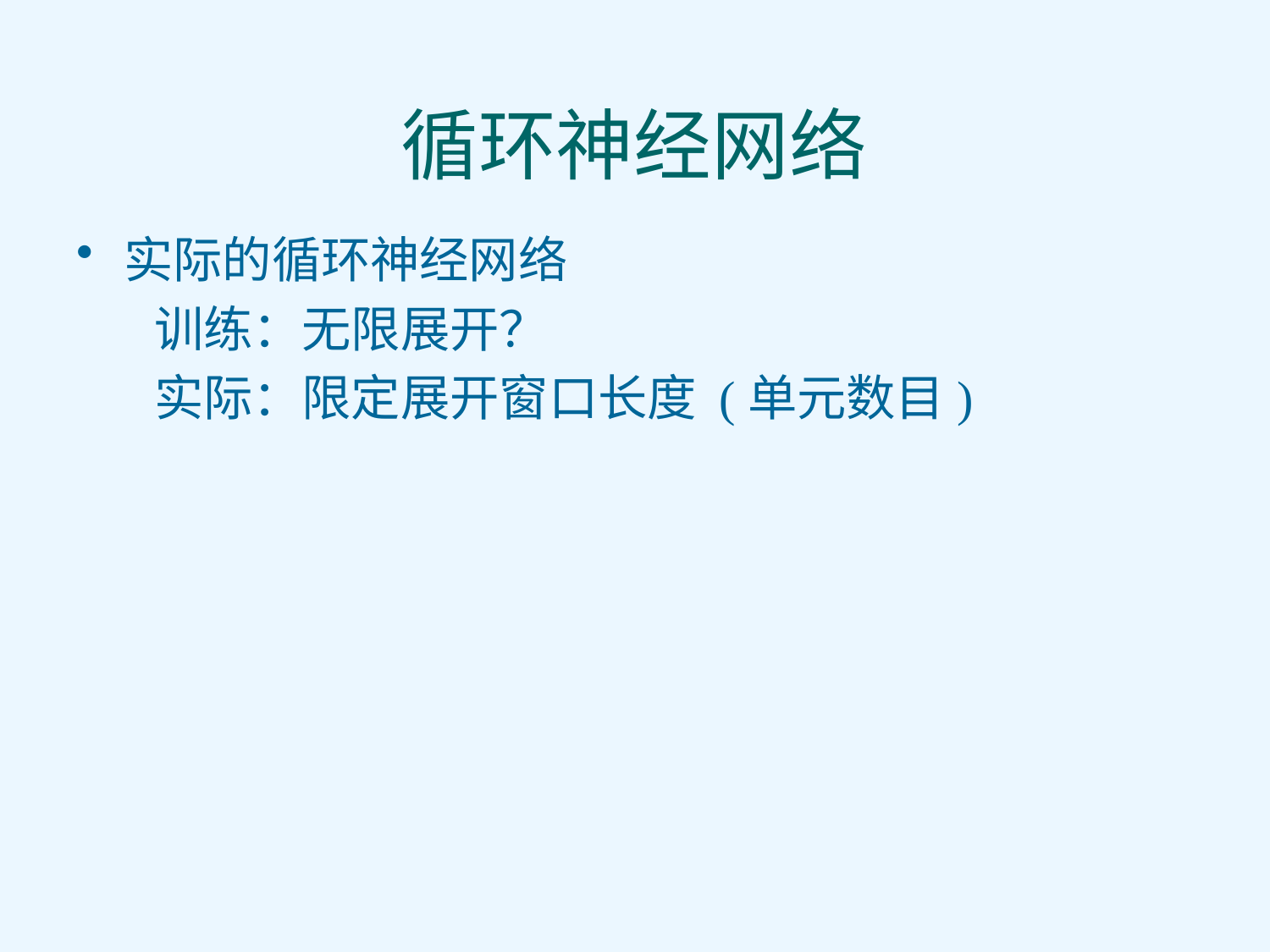

# 循环神经网络
实际的循环神经网络
      训练：无限展开？
      实际：限定展开窗口长度 (单元数目)